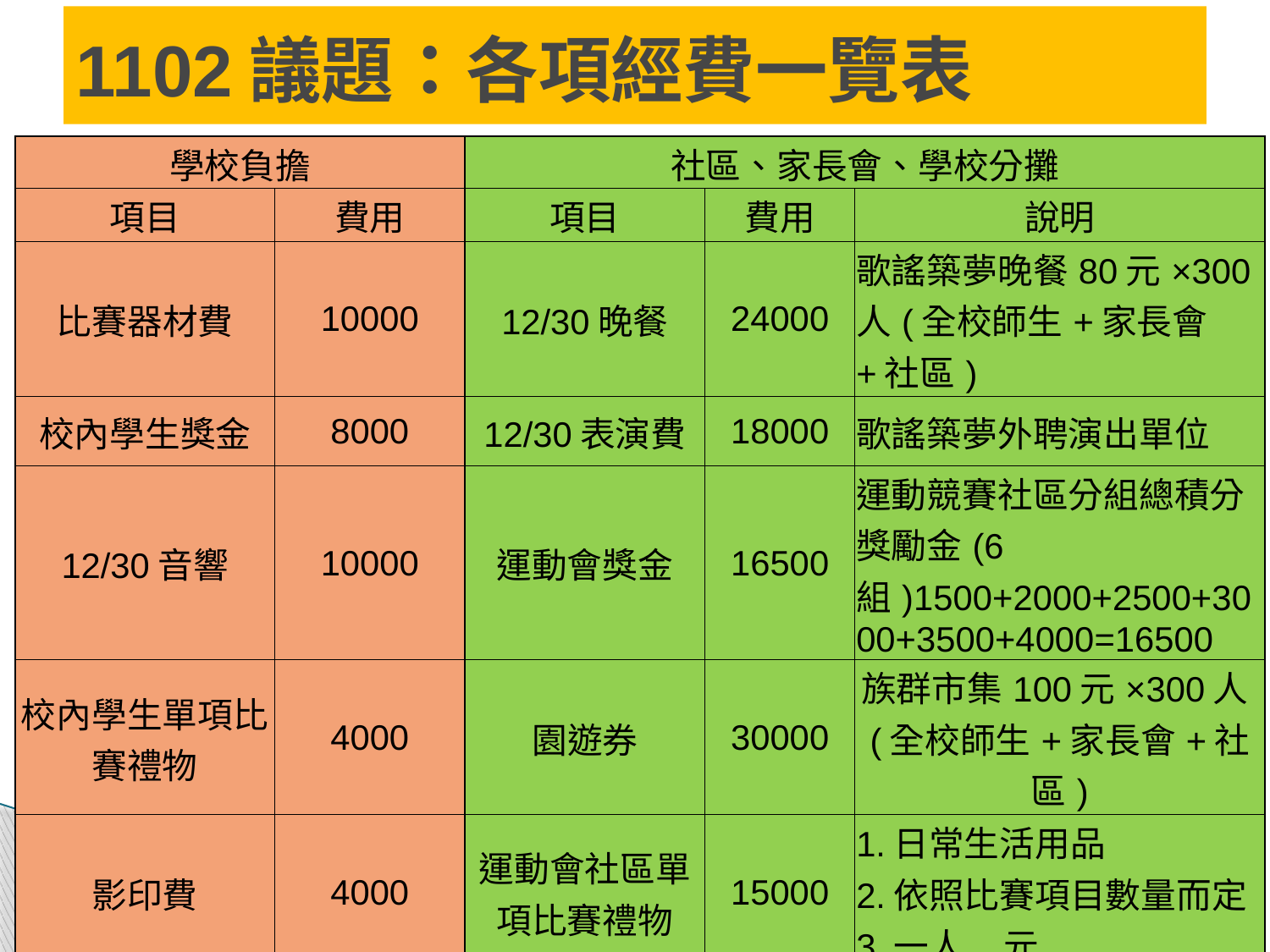

# 1102議題：各項經費一覽表
| 學校負擔 |  | 社區、家長會、學校分攤 |  |  |  |
| --- | --- | --- | --- | --- | --- |
| 項目 | 費用 | 項目 | 費用 | 說明 |  |
| 比賽器材費 | 10000 | 12/30晚餐 | 24000 | 歌謠築夢晚餐80元×300人(全校師生+家長會+社區) |  |
| 校內學生獎金 | 8000 | 12/30表演費 | 18000 | 歌謠築夢外聘演出單位 |  |
| 12/30音響 | 10000 | 運動會獎金 | 16500 | 運動競賽社區分組總積分獎勵金(6組)1500+2000+2500+3000+3500+4000=16500 |  |
| 校內學生單項比賽禮物 | 4000 | 園遊券 | 30000 | 族群市集100元×300人(全校師生+家長會+社區) |  |
| 影印費 | 4000 | 運動會社區單項比賽禮物 | 15000 | 1.日常生活用品 2.依照比賽項目數量而定 3.一人 元 |  |
| 總計 | 36,000 | 總計 | 103,500 | 經費分攤額度於11/8(三)確認 |  |